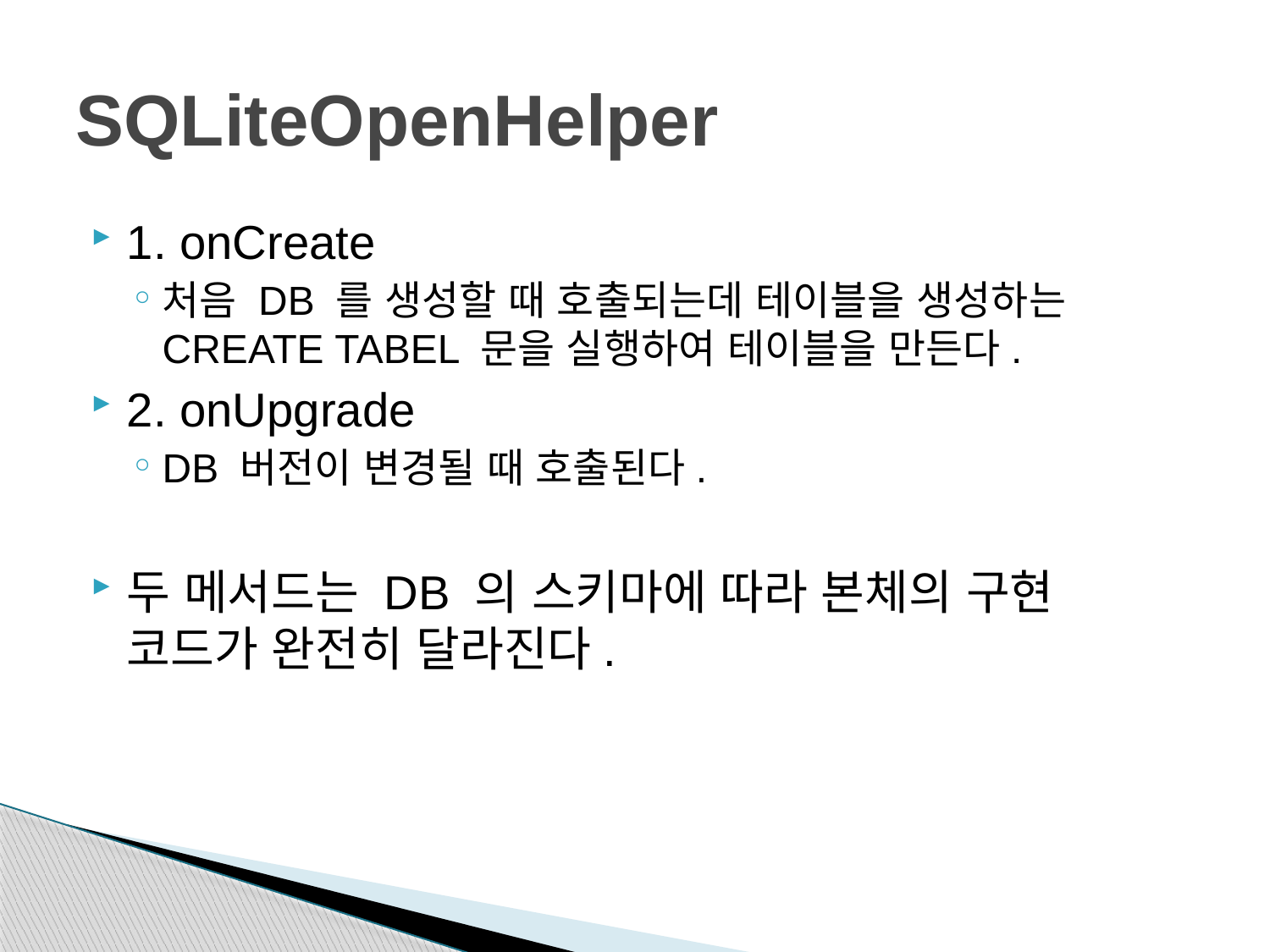

# SQLiteOpenHelper
1. onCreate
처음 DB 를 생성할 때 호출되는데 테이블을 생성하는 CREATE TABEL 문을 실행하여 테이블을 만든다.
2. onUpgrade
DB 버전이 변경될 때 호출된다.

두 메서드는 DB 의 스키마에 따라 본체의 구현 코드가 완전히 달라진다.